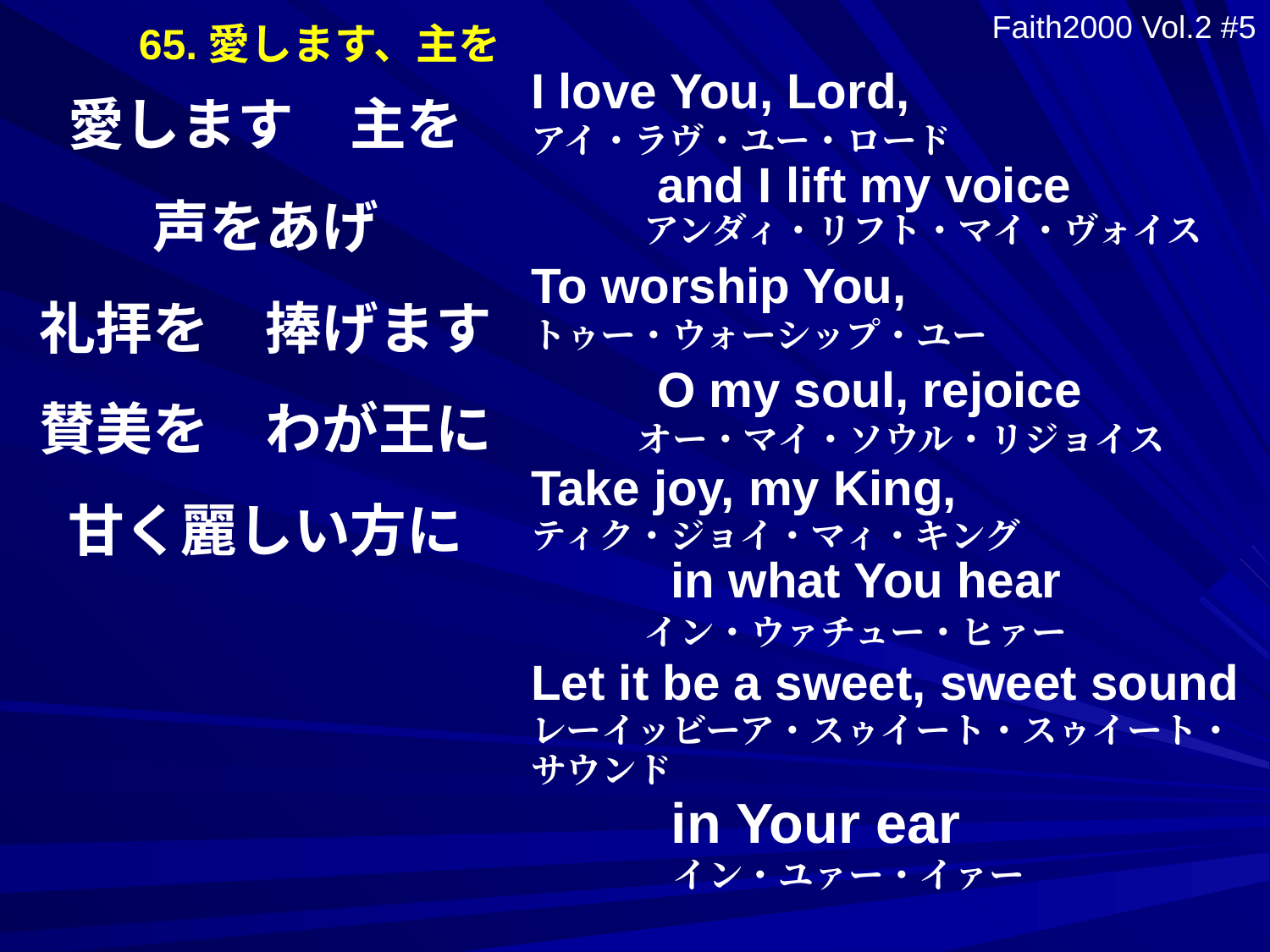

65.愛します、主を
Faith2000 Vol.2 #5
I love You, Lord,
アイ・ラヴ・ユー・ロード
   　and I lift my voice
　　アンダィ・リフト・マイ・ヴォイス
To worship You,
トゥー・ウォーシップ・ユー
   　O my soul, rejoice
　　　オー・マイ・ソウル・リジョイス
Take joy, my King,
ティク・ジョイ・マィ・キング
    　in what You hear
　　イン・ウァチュー・ヒァー
Let it be a sweet, sweet sound
レーイッビーア・スゥイート・スゥイート・サウンド
   　 in Your ear
　　　　イン・ユァー・イァー
愛します　主を

声をあげ

礼拝を　捧げます

賛美を　わが王に

甘く麗しい方に